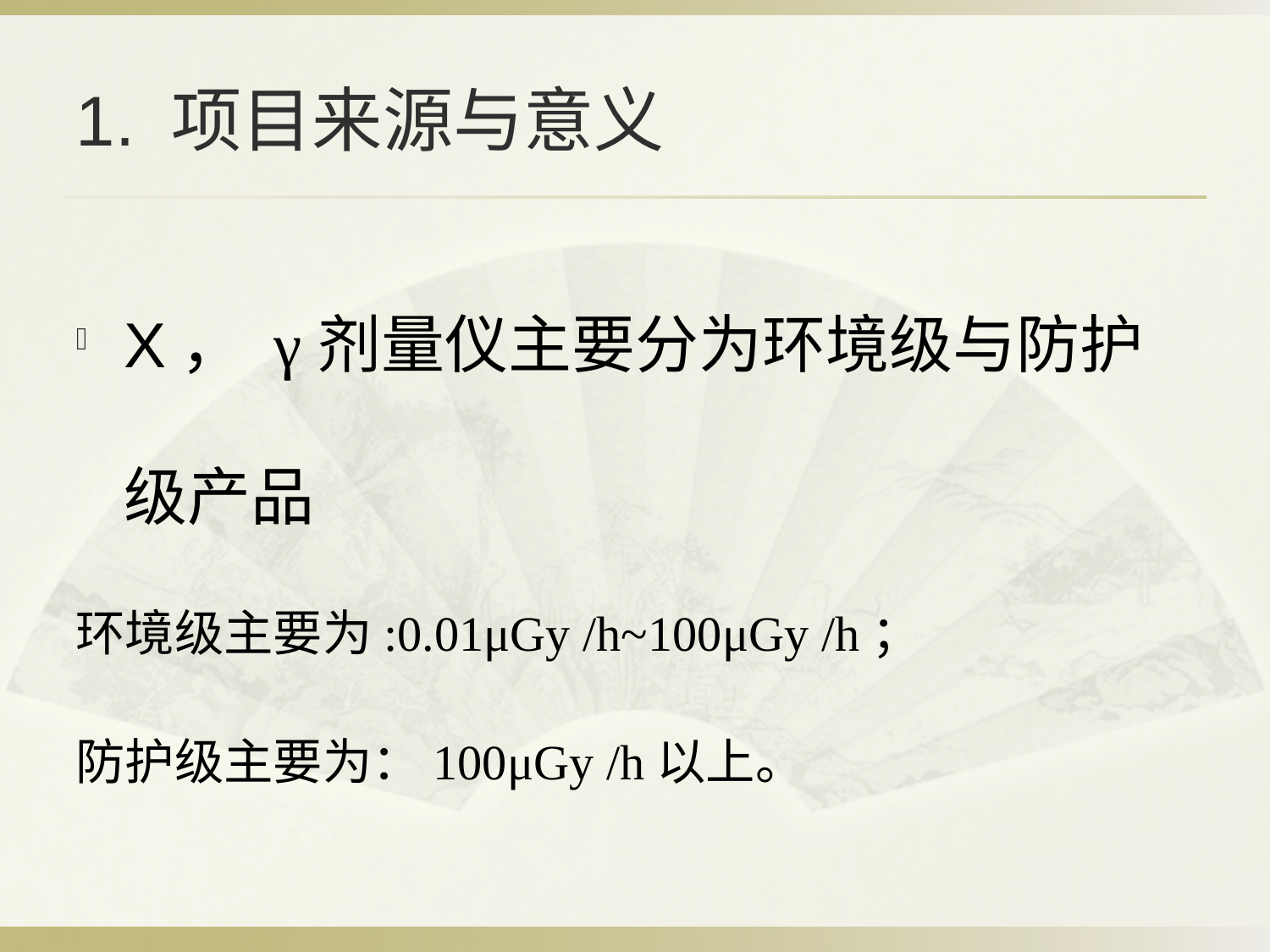

# 1. 项目来源与意义
X， γ剂量仪主要分为环境级与防护级产品
环境级主要为:0.01μGy /h~100μGy /h；
防护级主要为：100μGy /h以上。